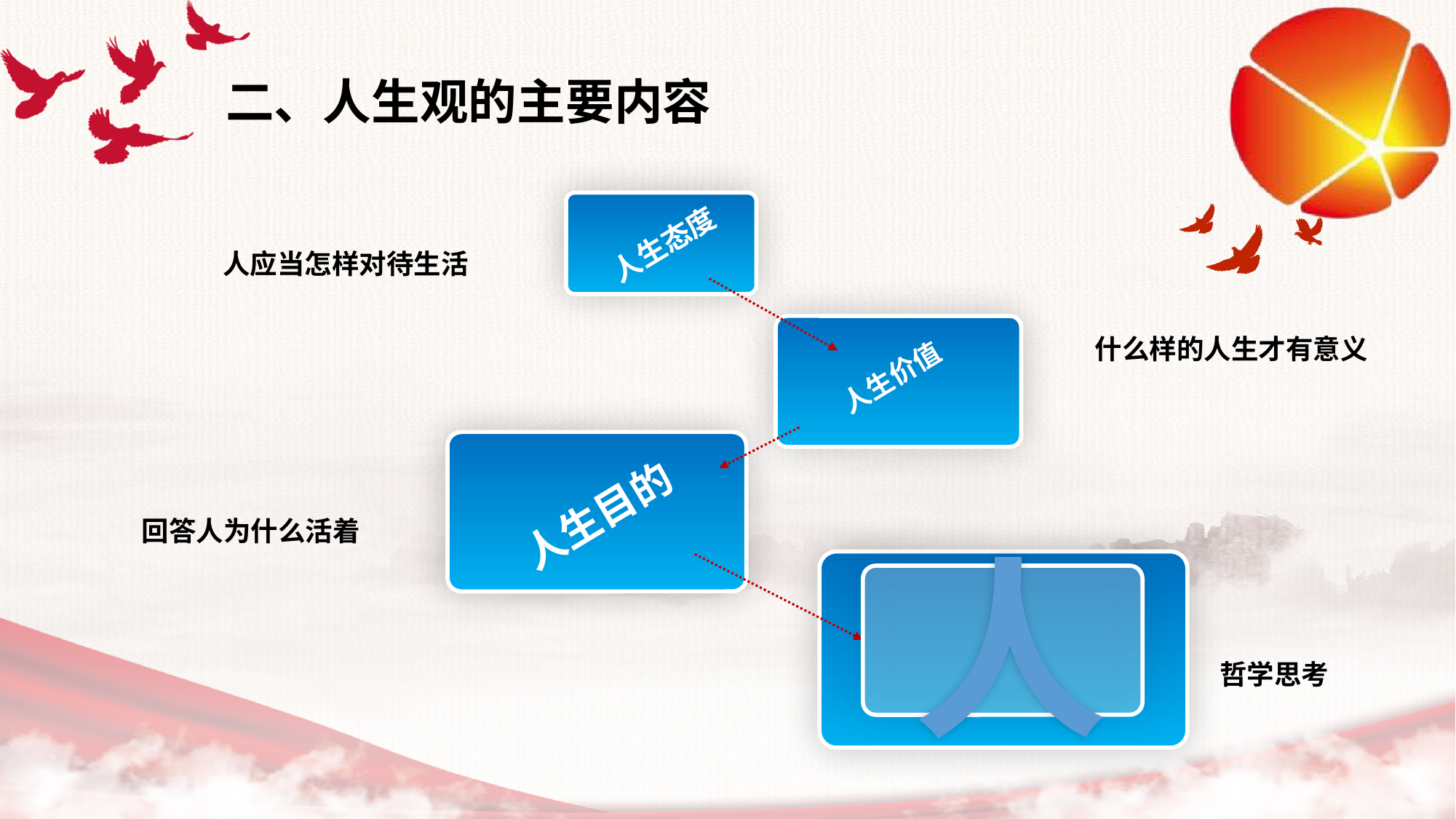

二、人生观的主要内容

人生态度
人应当怎样对待生活

什么样的人生才有意义
人生价值

人生目的
回答人为什么活着
人

哲学思考